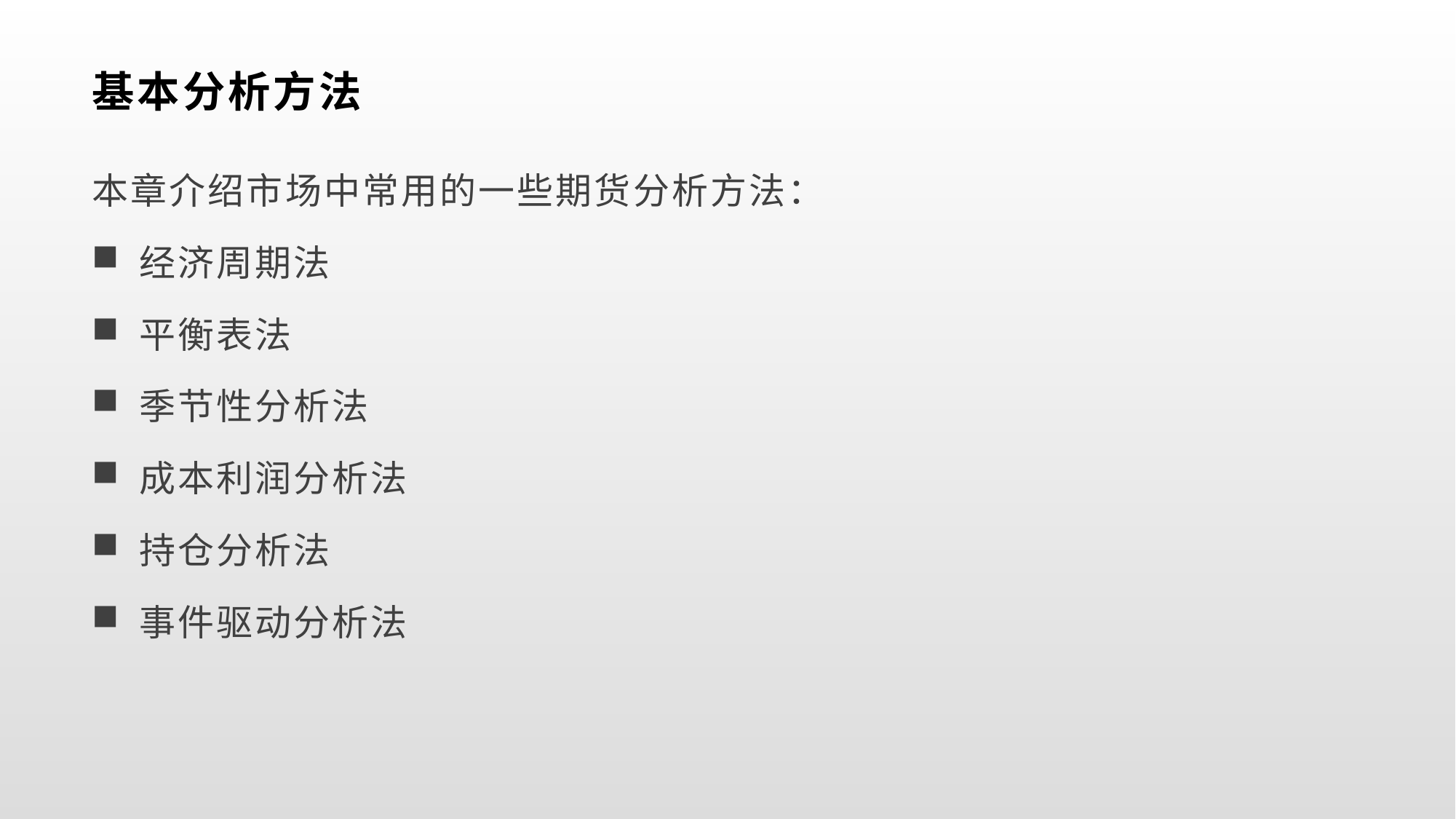

# 基本分析方法
本章介绍市场中常用的一些期货分析方法：
 经济周期法
 平衡表法
 季节性分析法
 成本利润分析法
 持仓分析法
 事件驱动分析法